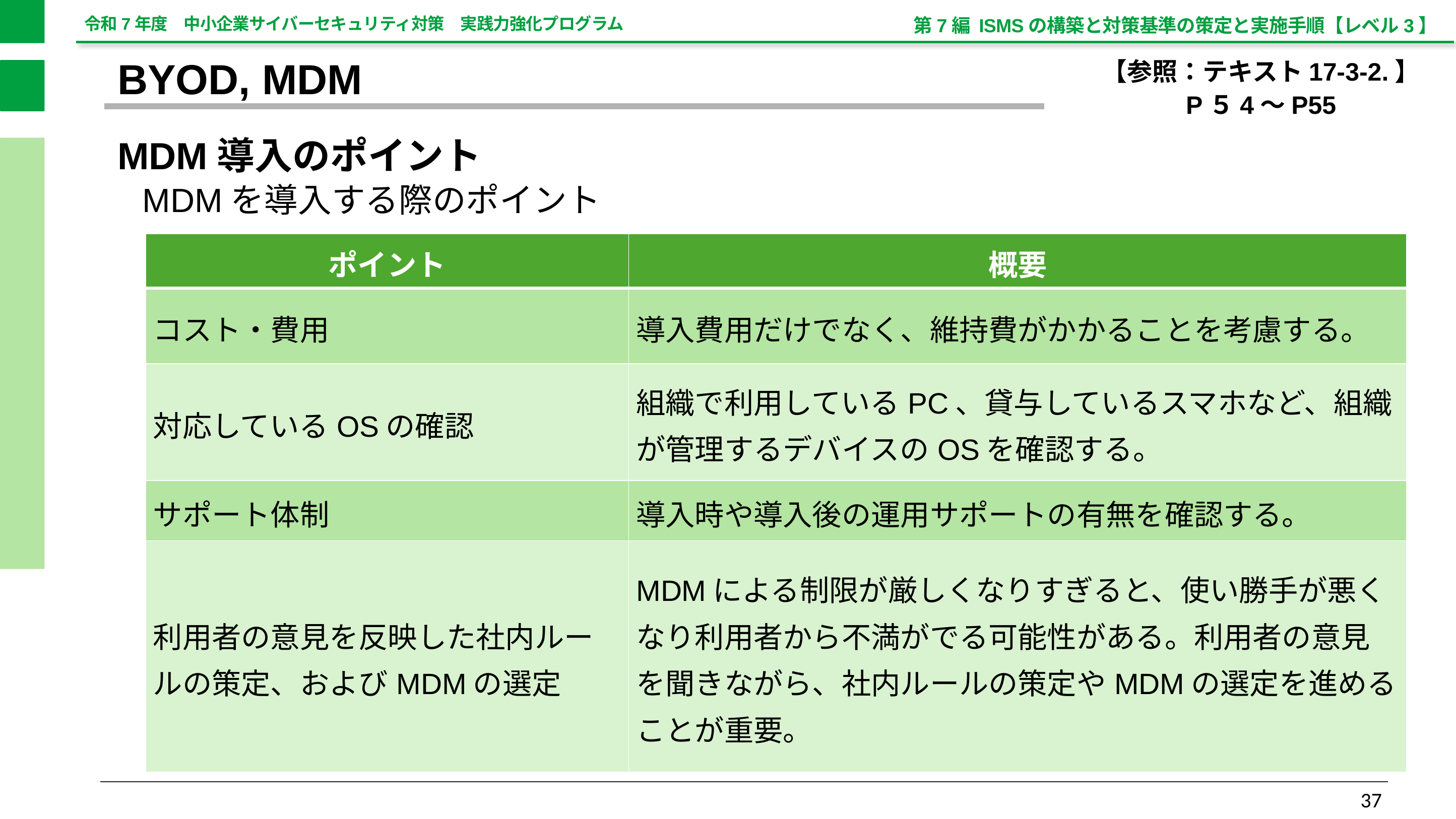

第7編 ISMSの構築と対策基準の策定と実施手順【レベル3】
【参照：テキスト17-3-2.】
P５4～P55
BYOD, MDM
MDM導入のポイント
MDMを導入する際のポイント
| ポイント | 概要 |
| --- | --- |
| コスト・費用 | 導入費用だけでなく、維持費がかかることを考慮する。 |
| 対応しているOSの確認 | 組織で利用しているPC、貸与しているスマホなど、組織が管理するデバイスのOSを確認する。 |
| サポート体制 | 導入時や導入後の運用サポートの有無を確認する。 |
| 利用者の意見を反映した社内ルールの策定、およびMDMの選定 | MDMによる制限が厳しくなりすぎると、使い勝手が悪くなり利用者から不満がでる可能性がある。利用者の意見を聞きながら、社内ルールの策定やMDMの選定を進めることが重要。 |